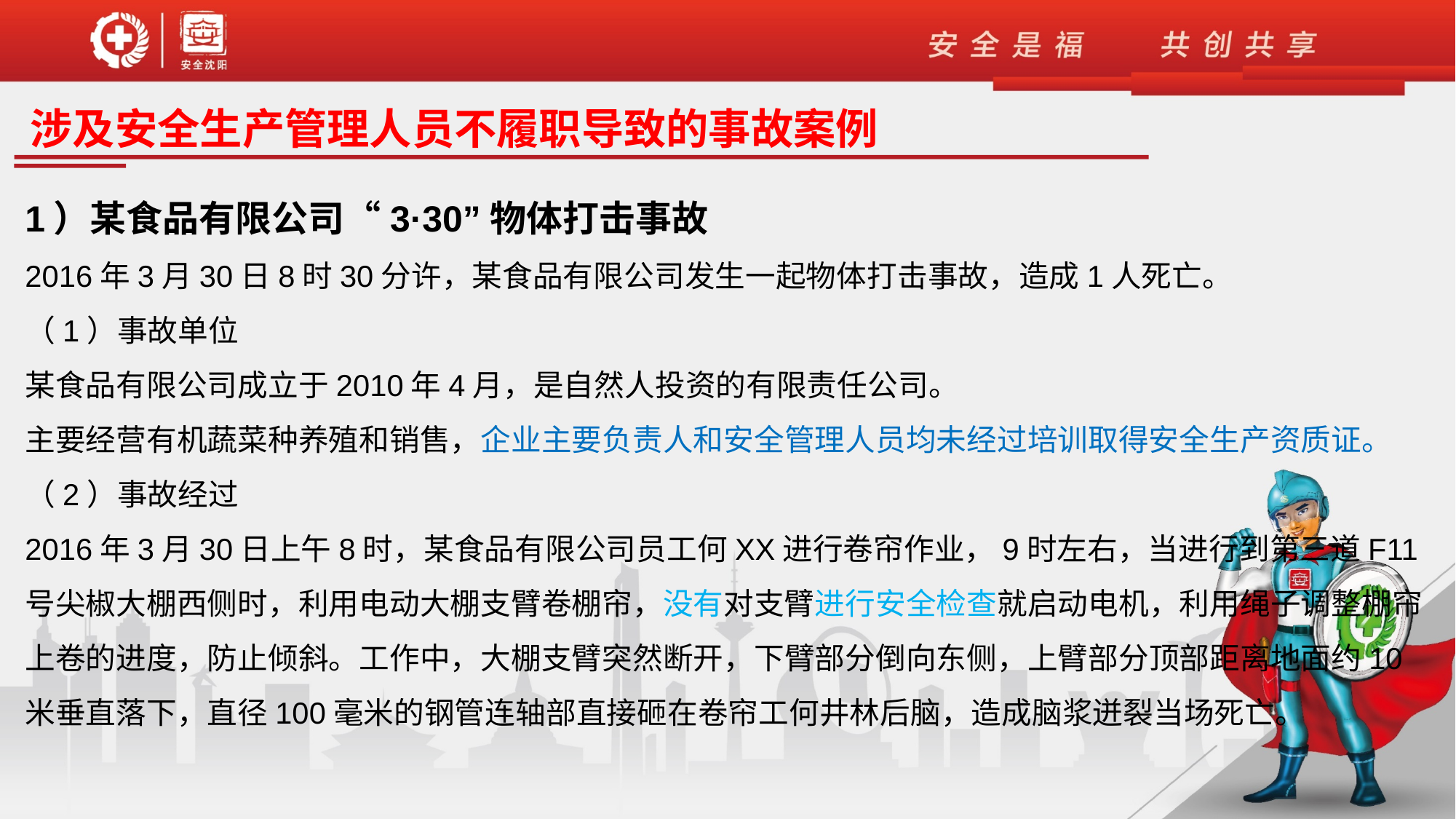

涉及安全生产管理人员不履职导致的事故案例

1）某食品有限公司“3·30”物体打击事故
2016年3月30日8时30分许，某食品有限公司发生一起物体打击事故，造成1人死亡。
（1）事故单位
某食品有限公司成立于2010年4月，是自然人投资的有限责任公司。
主要经营有机蔬菜种养殖和销售，企业主要负责人和安全管理人员均未经过培训取得安全生产资质证。
（2）事故经过
2016年3月30日上午8时，某食品有限公司员工何XX进行卷帘作业，9时左右，当进行到第三道F11号尖椒大棚西侧时，利用电动大棚支臂卷棚帘，没有对支臂进行安全检查就启动电机，利用绳子调整棚帘上卷的进度，防止倾斜。工作中，大棚支臂突然断开，下臂部分倒向东侧，上臂部分顶部距离地面约10米垂直落下，直径100毫米的钢管连轴部直接砸在卷帘工何井林后脑，造成脑浆迸裂当场死亡。